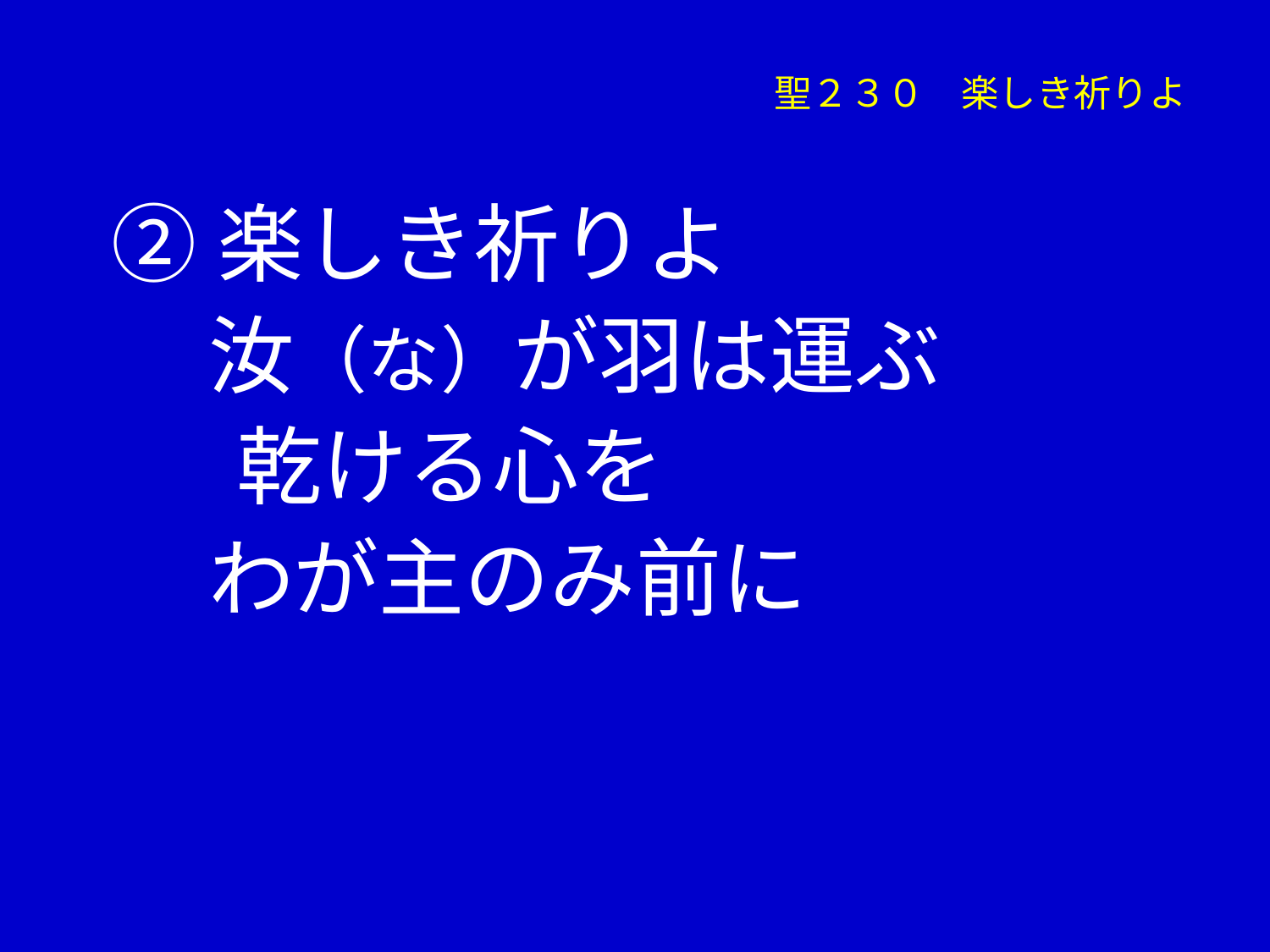

聖２３０　楽しき祈りよ
②楽しき祈りよ
    汝（な）が羽は運ぶ
 　乾ける心を
    わが主のみ前に